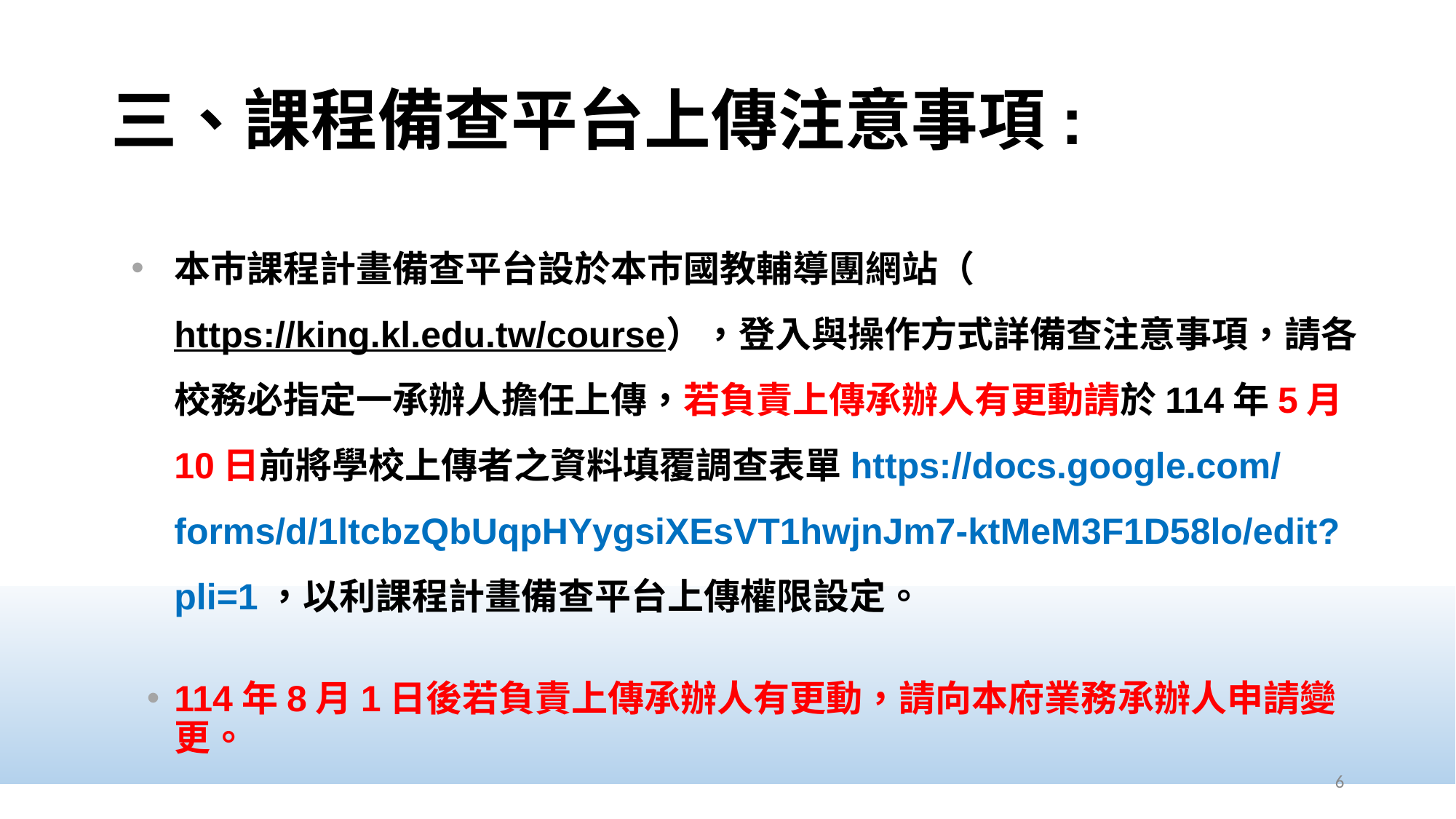

# 三、課程備查平台上傳注意事項:
本巿課程計畫備查平台設於本巿國教輔導團網站（https://king.kl.edu.tw/course），登入與操作方式詳備查注意事項，請各校務必指定一承辦人擔任上傳，若負責上傳承辦人有更動請於114年5月10日前將學校上傳者之資料填覆調查表單https://docs.google.com/forms/d/1ltcbzQbUqpHYygsiXEsVT1hwjnJm7-ktMeM3F1D58lo/edit?pli=1，以利課程計畫備查平台上傳權限設定。
114年8月1日後若負責上傳承辦人有更動，請向本府業務承辦人申請變更。

6